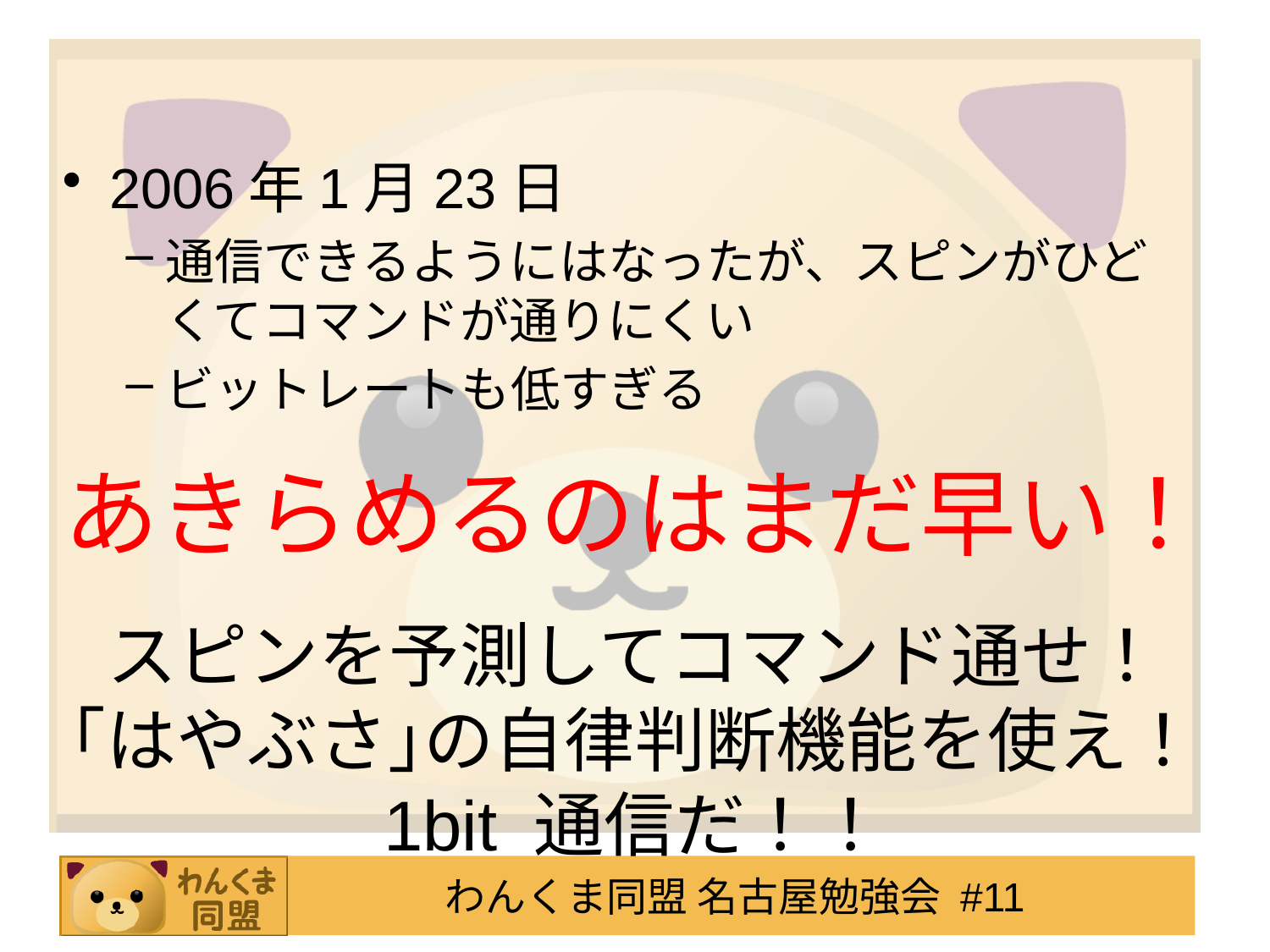

#
2006年1月23日
通信できるようにはなったが、スピンがひどくてコマンドが通りにくい
ビットレートも低すぎる
あきらめるのはまだ早い！
スピンを予測してコマンド通せ！
｢はやぶさ｣の自律判断機能を使え！
1bit 通信だ！！